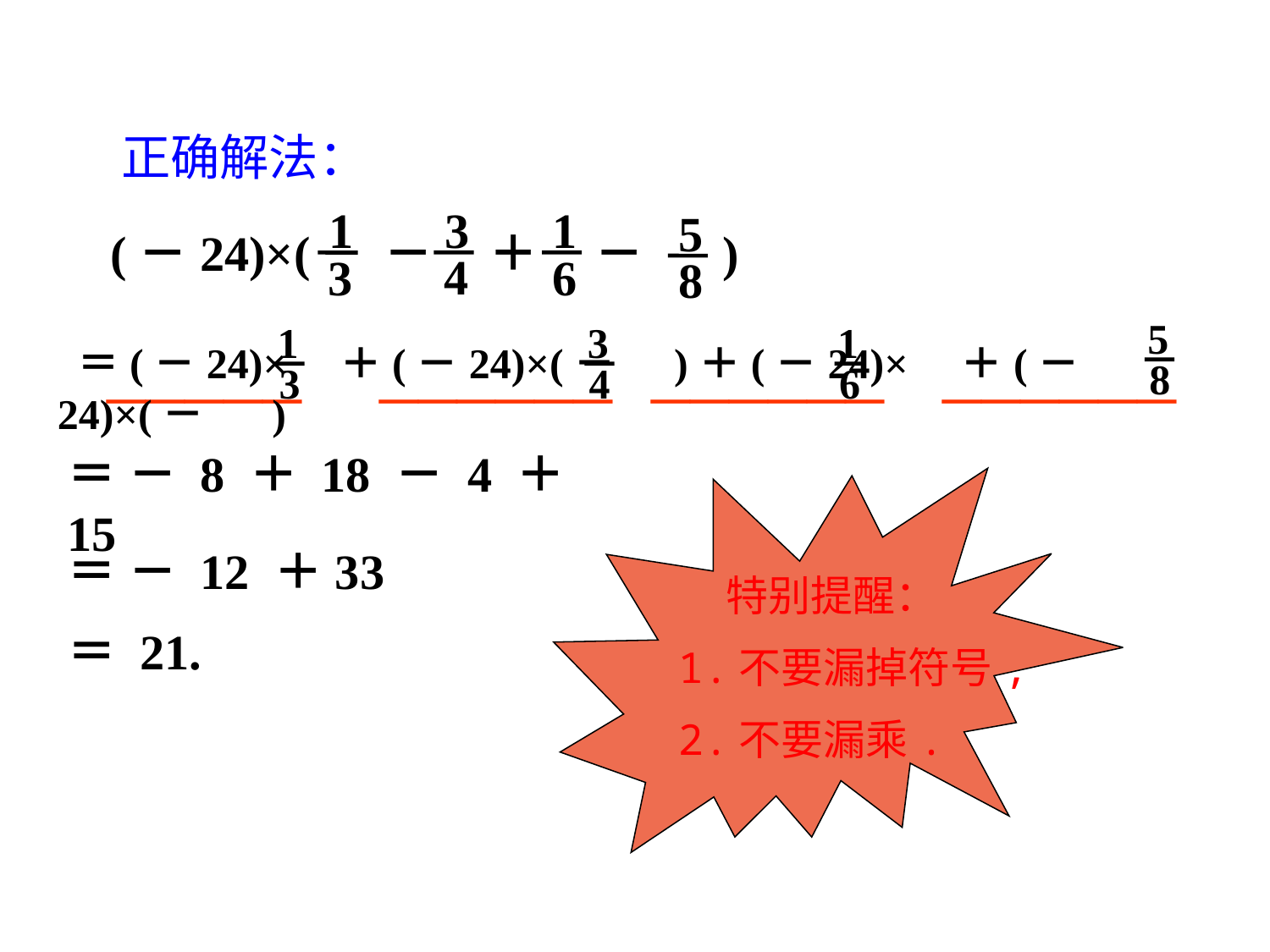

正确解法：
3
4

1
6

1
3

5
8

 (－24)×(     －     ＋     －      )
5
8

1
3

3
4

1
6

 ＝(－24)×    ＋(－24)×(－     )＋(－24)×    ＋(－24)×(－      )
_____    ______  ______   ______
＝ － 8 ＋ 18 － 4 ＋ 15

＝ － 12 ＋33
    特别提醒：
1.不要漏掉符号,
2.不要漏乘.
＝ 21.